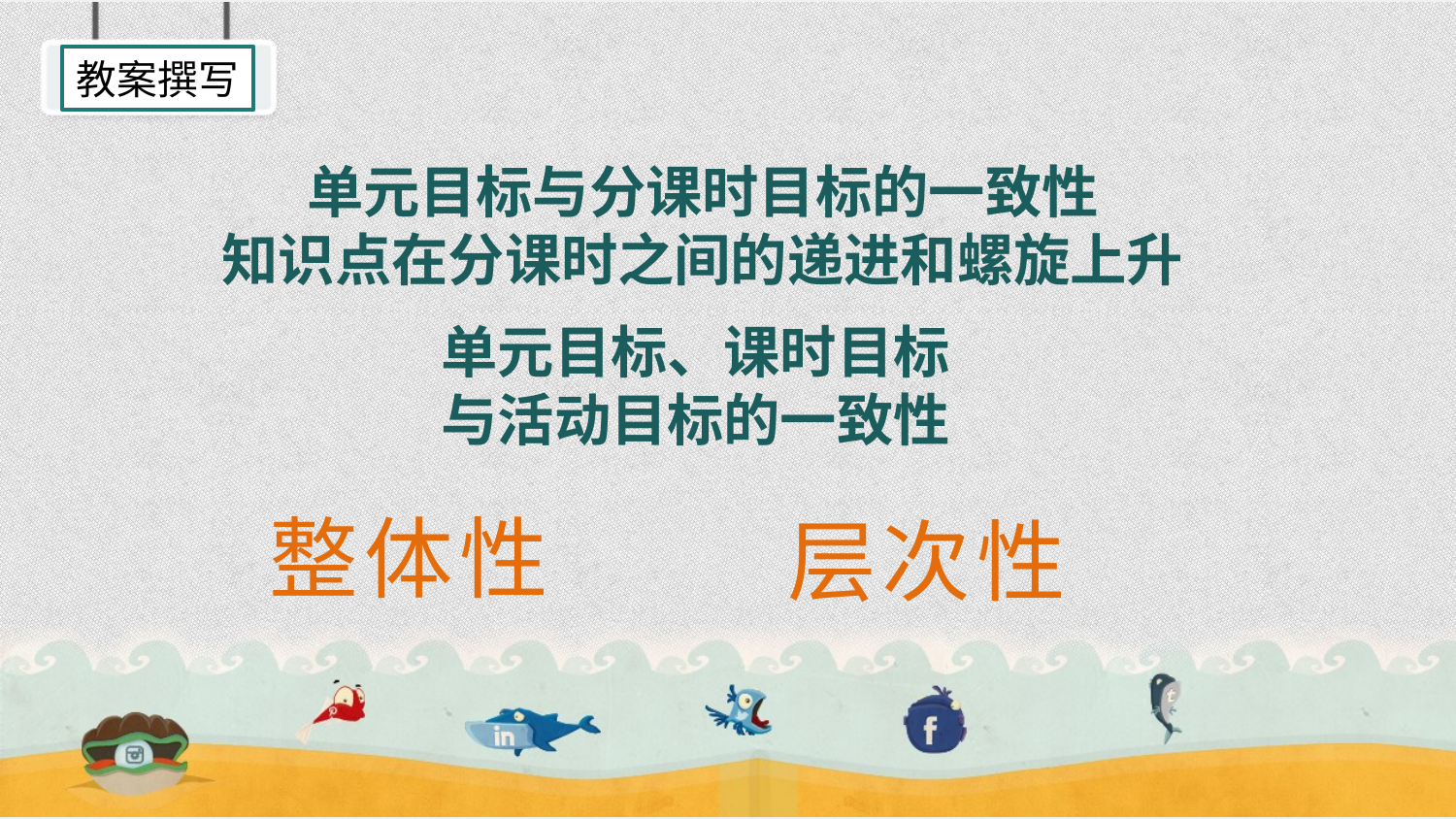

教案撰写
单元目标与分课时目标的一致性
知识点在分课时之间的递进和螺旋上升
单元目标、课时目标
与活动目标的一致性
整体性
层次性